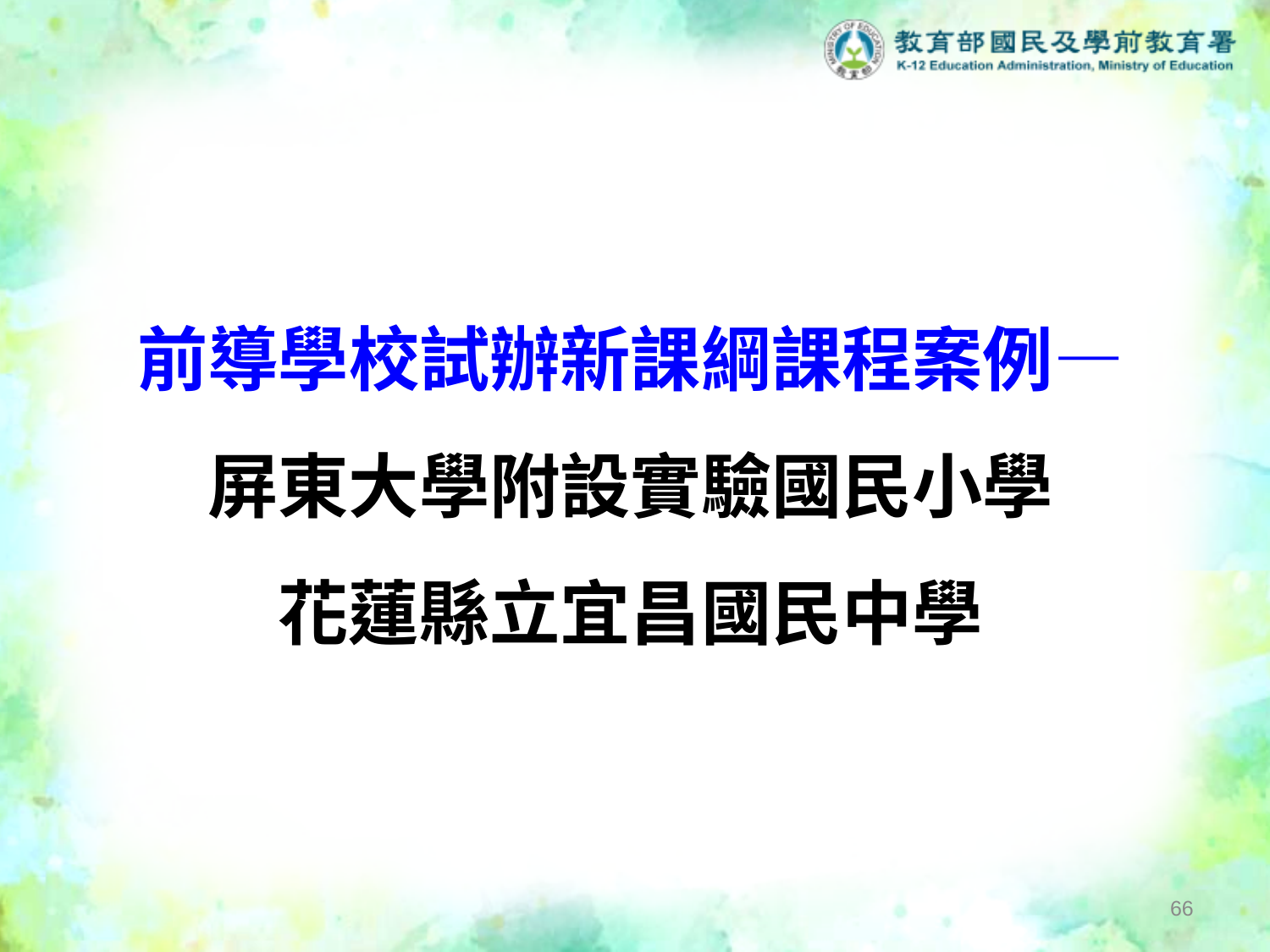

前導學校試辦新課綱課程案例—
屏東大學附設實驗國民小學
花蓮縣立宜昌國民中學
66